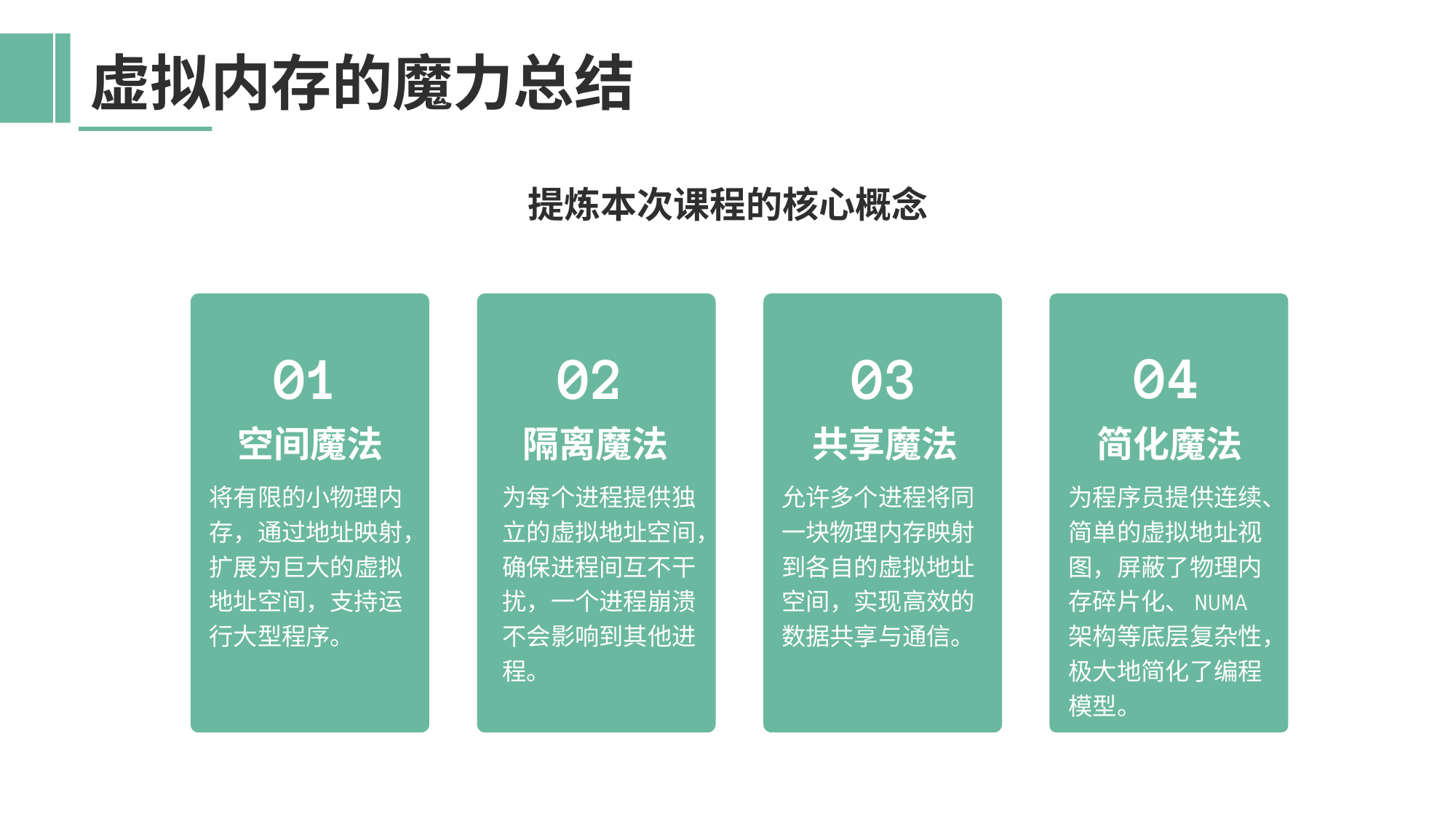

虚拟内存的魔力总结
提炼本次课程的核心概念

01
空间魔法
将有限的小物理内存，通过地址映射，扩展为巨大的虚拟地址空间，支持运行大型程序。

02
隔离魔法
为每个进程提供独立的虚拟地址空间，确保进程间互不干扰，一个进程崩溃不会影响到其他进程。

03
共享魔法
允许多个进程将同一块物理内存映射到各自的虚拟地址空间，实现高效的数据共享与通信。

04
简化魔法
为程序员提供连续、简单的虚拟地址视图，屏蔽了物理内存碎片化、NUMA架构等底层复杂性，极大地简化了编程模型。